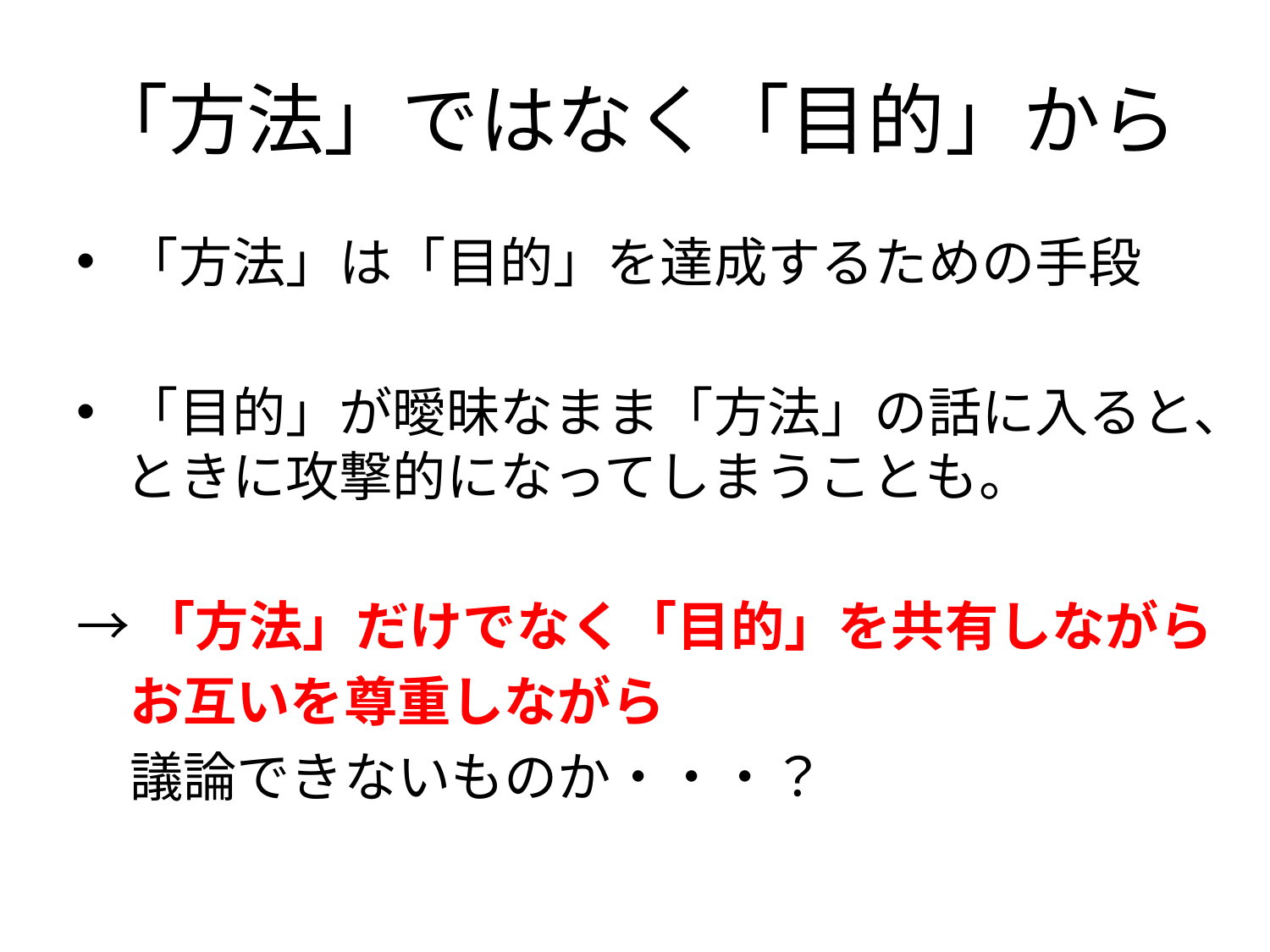

# 「方法」ではなく「目的」から
「方法」は「目的」を達成するための手段

「目的」が曖昧なまま「方法」の話に入ると、ときに攻撃的になってしまうことも。

→「方法」だけでなく「目的」を共有しながら
　お互いを尊重しながら
　議論できないものか・・・？